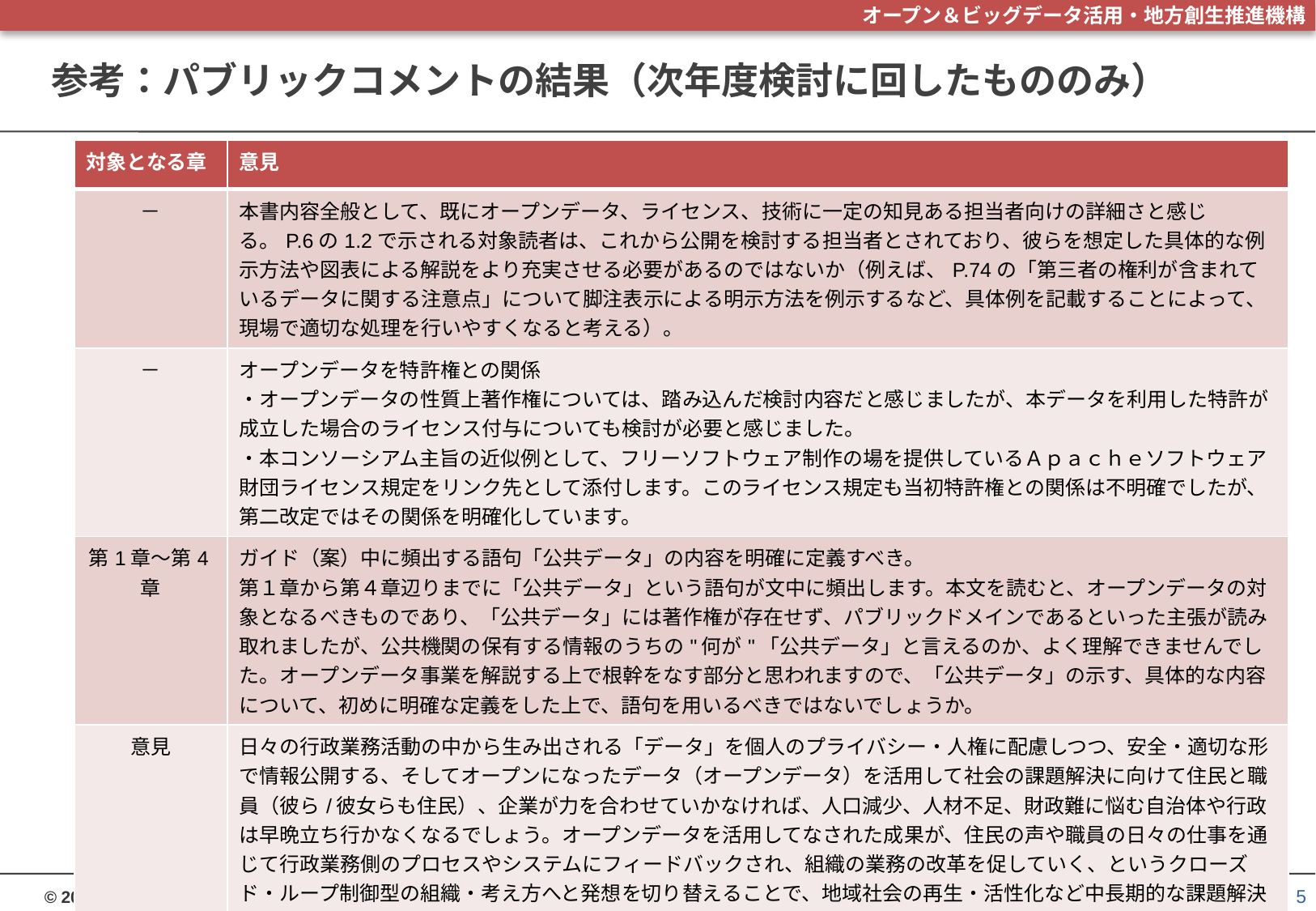

# 参考：パブリックコメントの結果（次年度検討に回したもののみ）
| 対象となる章 | 意見 |
| --- | --- |
| － | 本書内容全般として、既にオープンデータ、ライセンス、技術に一定の知見ある担当者向けの詳細さと感じる。P.6の1.2で示される対象読者は、これから公開を検討する担当者とされており、彼らを想定した具体的な例示方法や図表による解説をより充実させる必要があるのではないか（例えば、P.74の「第三者の権利が含まれているデータに関する注意点」について脚注表示による明示方法を例示するなど、具体例を記載することによって、現場で適切な処理を行いやすくなると考える）。 |
| － | オープンデータを特許権との関係 ・オープンデータの性質上著作権については、踏み込んだ検討内容だと感じましたが、本データを利用した特許が成立した場合のライセンス付与についても検討が必要と感じました。 ・本コンソーシアム主旨の近似例として、フリーソフトウェア制作の場を提供しているＡｐａｃｈｅソフトウェア財団ライセンス規定をリンク先として添付します。このライセンス規定も当初特許権との関係は不明確でしたが、第二改定ではその関係を明確化しています。 |
| 第1章～第4章 | ガイド（案）中に頻出する語句「公共データ」の内容を明確に定義すべき。 第１章から第４章辺りまでに「公共データ」という語句が文中に頻出します。本文を読むと、オープンデータの対象となるべきものであり、「公共データ」には著作権が存在せず、パブリックドメインであるといった主張が読み取れましたが、公共機関の保有する情報のうちの"何が"「公共データ」と言えるのか、よく理解できませんでした。オープンデータ事業を解説する上で根幹をなす部分と思われますので、「公共データ」の示す、具体的な内容について、初めに明確な定義をした上で、語句を用いるべきではないでしょうか。 |
| 意見 | 日々の行政業務活動の中から生み出される「データ」を個人のプライバシー・人権に配慮しつつ、安全・適切な形で情報公開する、そしてオープンになったデータ（オープンデータ）を活用して社会の課題解決に向けて住民と職員（彼ら/彼女らも住民）、企業が力を合わせていかなければ、人口減少、人材不足、財政難に悩む自治体や行政は早晩立ち行かなくなるでしょう。オープンデータを活用してなされた成果が、住民の声や職員の日々の仕事を通じて行政業務側のプロセスやシステムにフィードバックされ、組織の業務の改革を促していく、というクローズド・ループ制御型の組織・考え方へと発想を切り替えることで、地域社会の再生・活性化など中長期的な課題解決の一助になるものと考えています。 すでに、一部の自治体や省庁の部署の中で、業務・組織改革に挑まれるところがあります。そうした取り組みの優れた部分を取り入れ、一段高いレベルで行政が進められる事を期待しております。 |
5